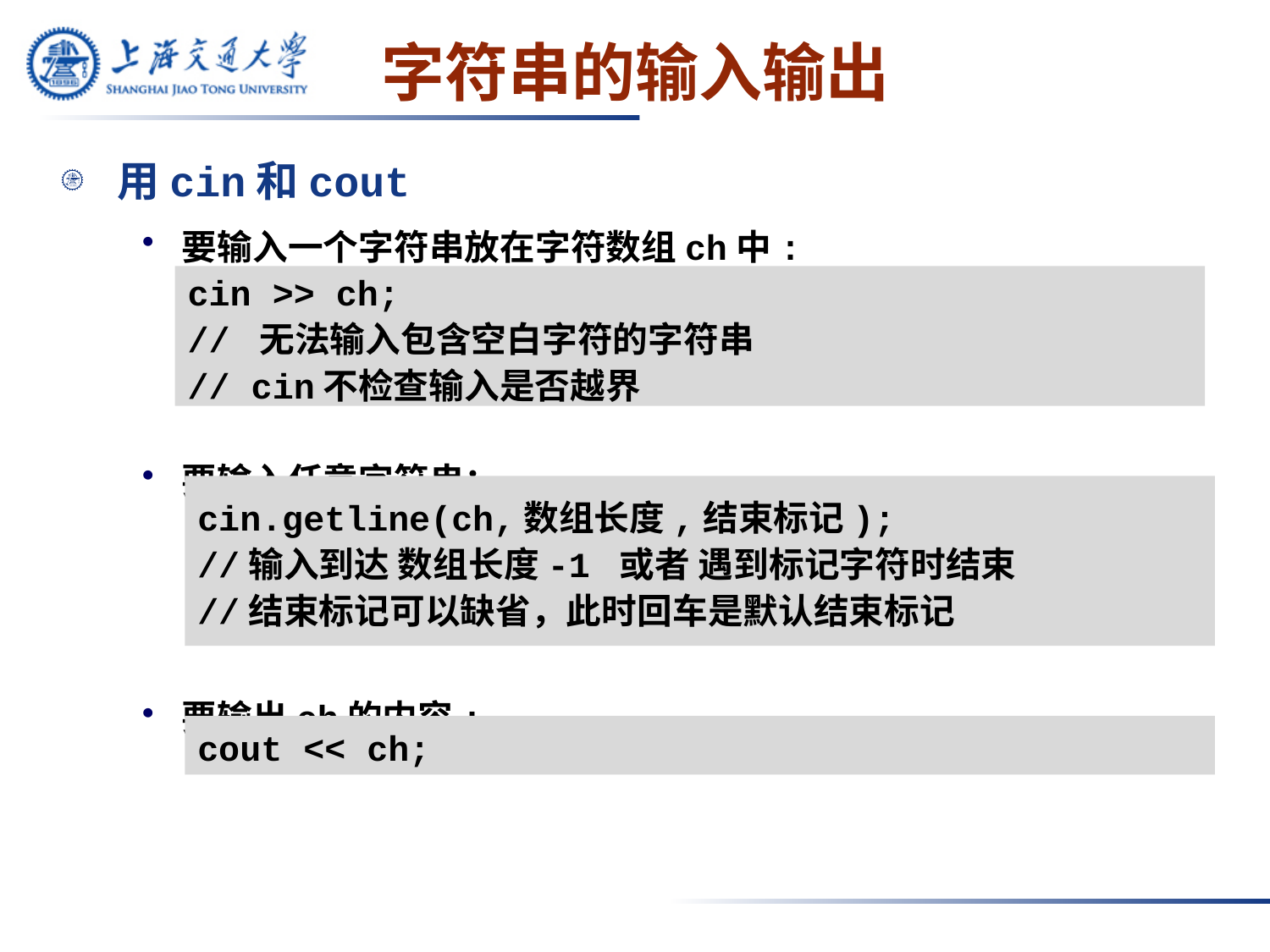

# 字符串的输入输出
用cin和cout
要输入一个字符串放在字符数组ch中:

要输入任意字符串：

要输出ch的内容:
cin >> ch;
// 无法输入包含空白字符的字符串
// cin不检查输入是否越界
cin.getline(ch,数组长度,结束标记);
//输入到达 数组长度-1 或者 遇到标记字符时结束
//结束标记可以缺省，此时回车是默认结束标记
cout << ch;